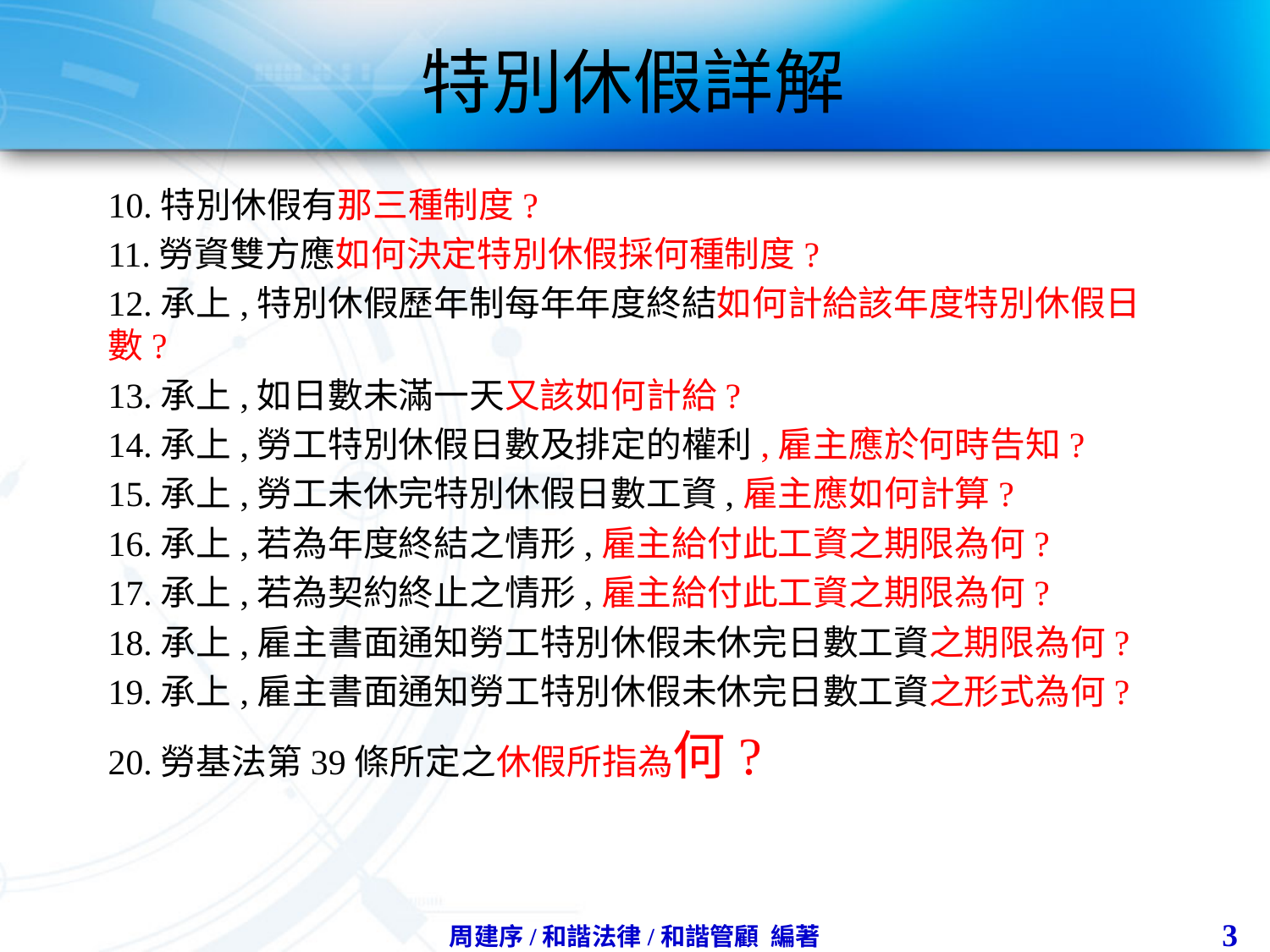

# 特別休假詳解
10.特別休假有那三種制度?
11.勞資雙方應如何決定特別休假採何種制度?
12.承上,特別休假歷年制每年年度終結如何計給該年度特別休假日數?
13.承上,如日數未滿一天又該如何計給?
14.承上,勞工特別休假日數及排定的權利,雇主應於何時告知?
15.承上,勞工未休完特別休假日數工資,雇主應如何計算?
16.承上,若為年度終結之情形,雇主給付此工資之期限為何?
17.承上,若為契約終止之情形,雇主給付此工資之期限為何?
18.承上,雇主書面通知勞工特別休假未休完日數工資之期限為何?
19.承上,雇主書面通知勞工特別休假未休完日數工資之形式為何?
20.勞基法第39條所定之休假所指為何?

3
周建序/和諧法律/和諧管顧  編著